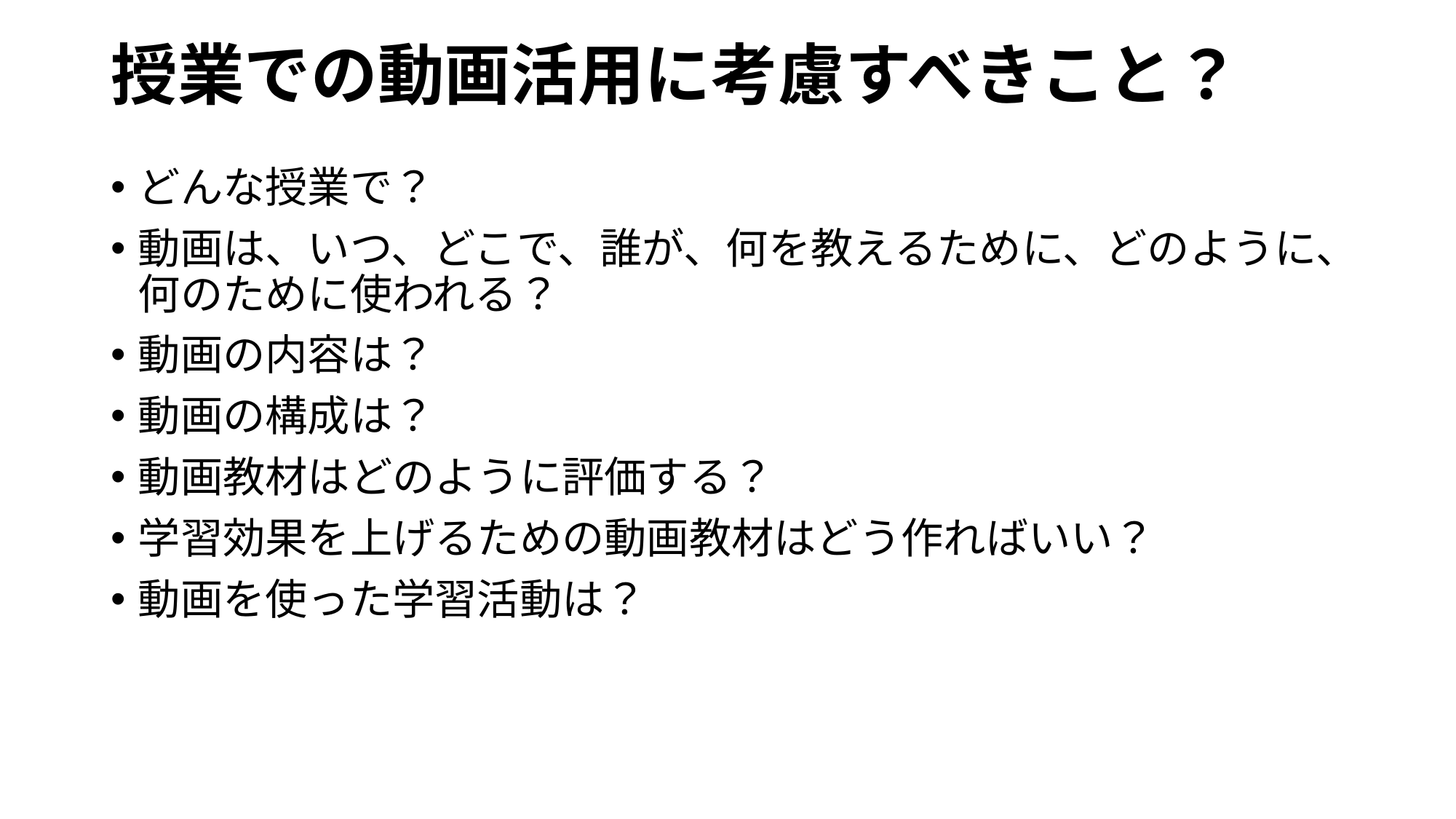

# 授業での動画活用に考慮すべきこと？
どんな授業で？
動画は、いつ、どこで、誰が、何を教えるために、どのように、何のために使われる？
動画の内容は？
動画の構成は？
動画教材はどのように評価する？
学習効果を上げるための動画教材はどう作ればいい？
動画を使った学習活動は？